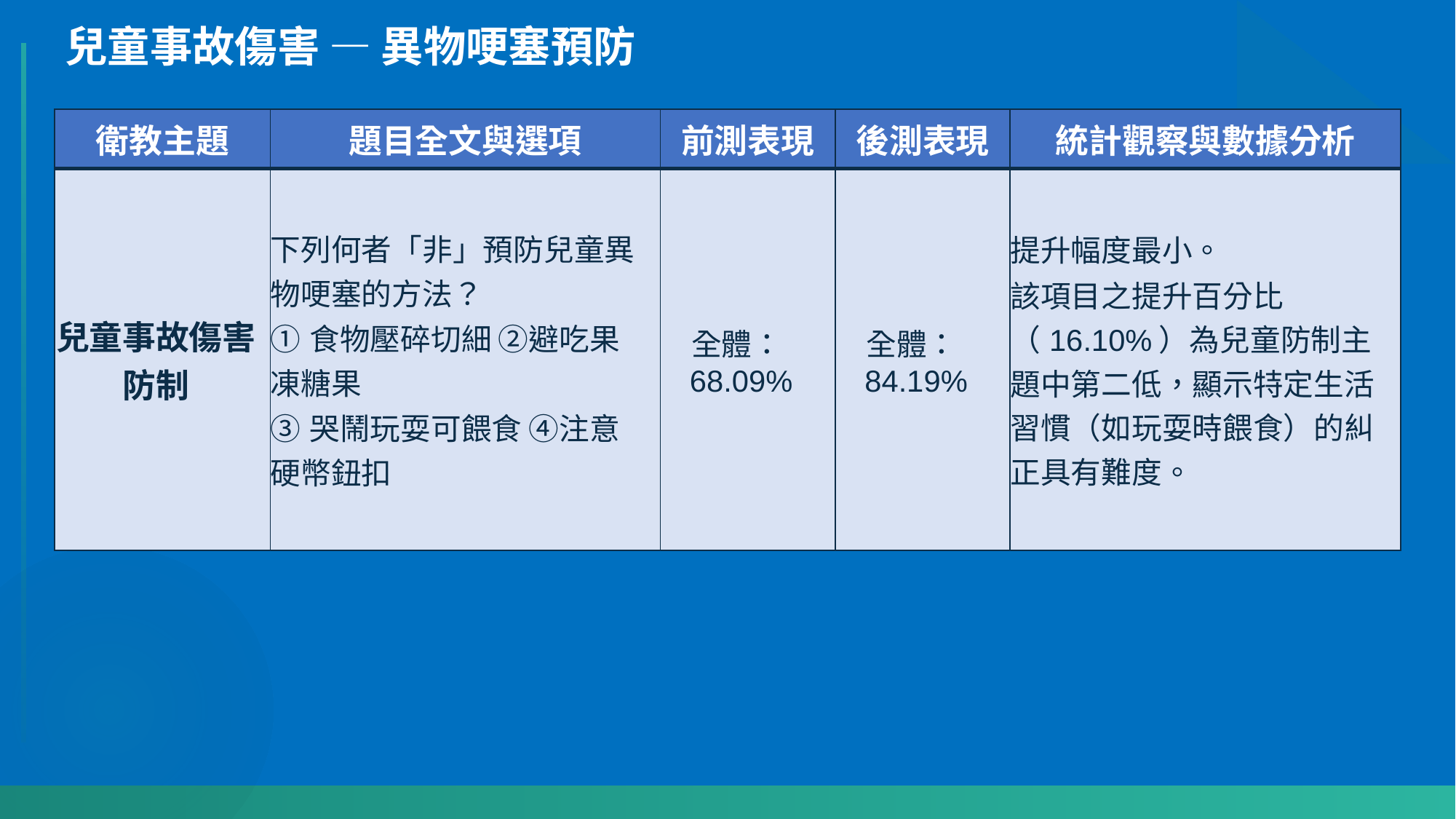

兒童事故傷害 — 異物哽塞預防
| 衛教主題 | 題目全文與選項 | 前測表現 | 後測表現 | 統計觀察與數據分析 |
| --- | --- | --- | --- | --- |
| 兒童事故傷害防制 | 下列何者「非」預防兒童異物哽塞的方法？ ①食物壓碎切細 ②避吃果凍糖果 ③哭鬧玩耍可餵食 ④注意硬幣鈕扣 | 全體：68.09% | 全體：84.19% | 提升幅度最小。 該項目之提升百分比（16.10%）為兒童防制主題中第二低，顯示特定生活習慣（如玩耍時餵食）的糾正具有難度。 |